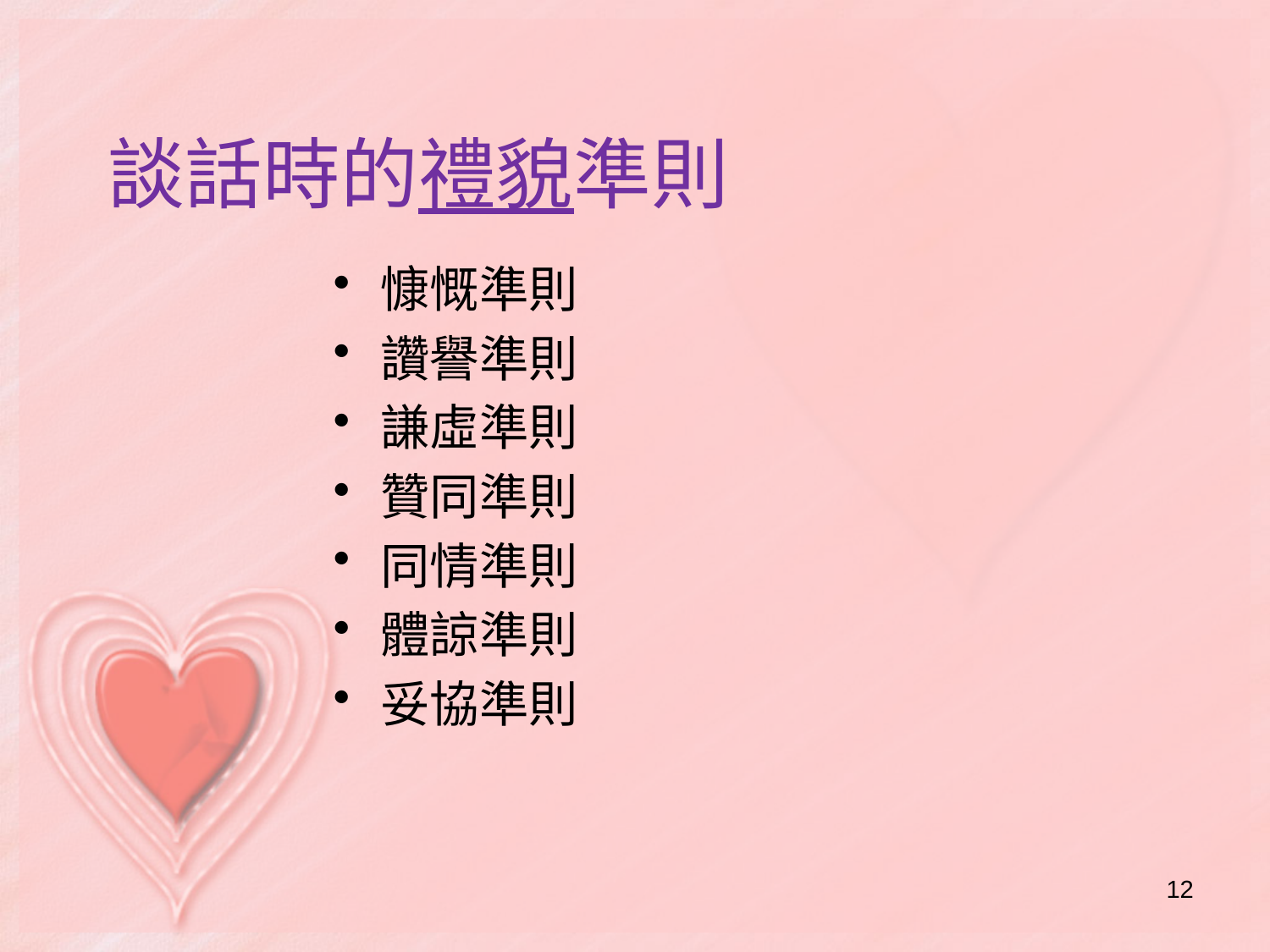

# 談話時的禮貌準則
慷慨準則
讚譽準則
謙虛準則
贊同準則
同情準則
體諒準則
妥協準則

12